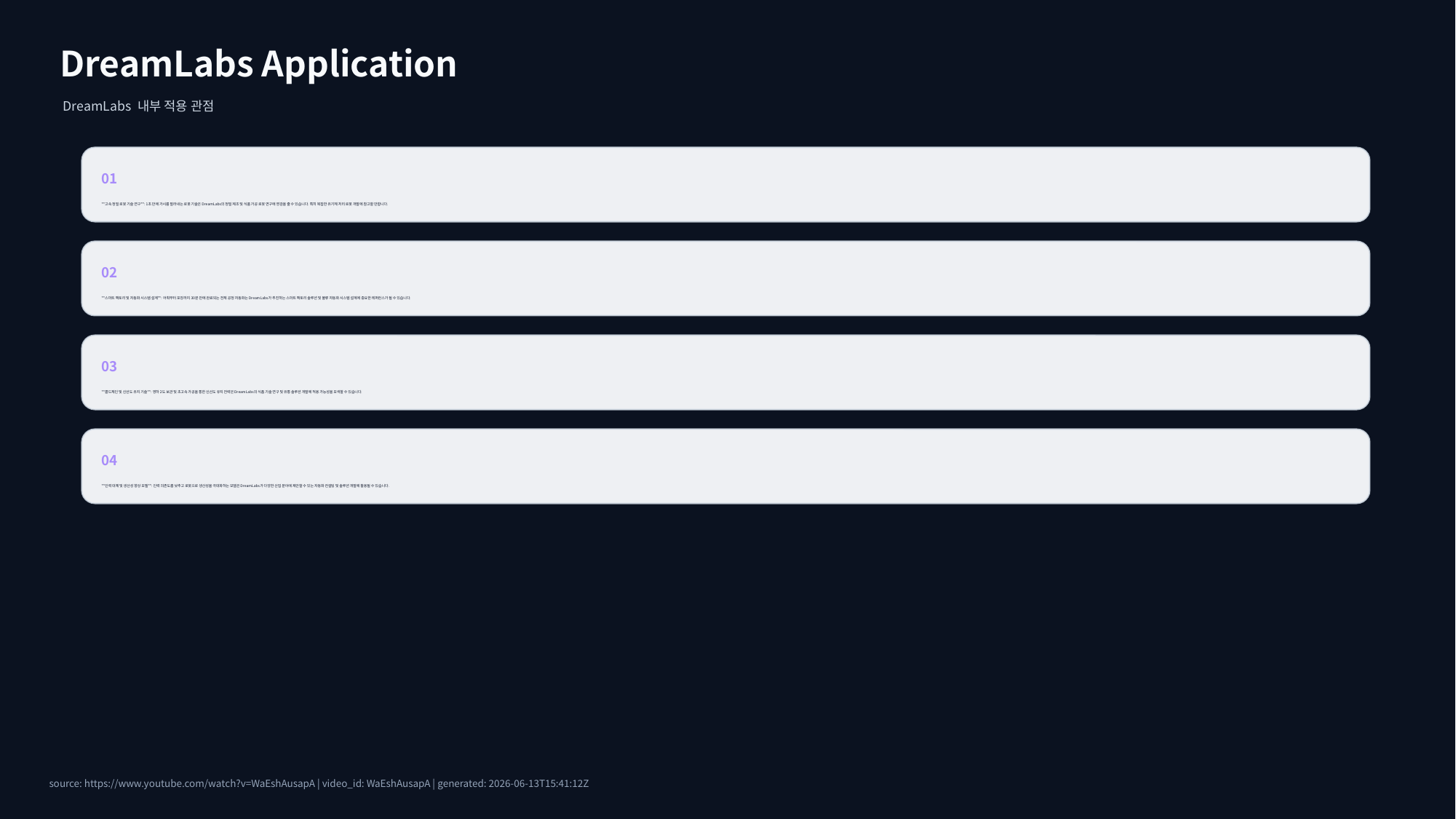

DreamLabs Application
DreamLabs 내부 적용 관점

01
**고속 정밀 로봇 기술 연구**: 1초 만에 가시를 발라내는 로봇 기술은 DreamLabs의 정밀 제조 및 식품 가공 로봇 연구에 영감을 줄 수 있습니다. 특히 복잡한 유기체 처리 로봇 개발에 참고할 만합니다.

02
**스마트 팩토리 및 자동화 시스템 설계**: 어획부터 포장까지 30분 만에 완료되는 전체 공정 자동화는 DreamLabs가 추진하는 스마트 팩토리 솔루션 및 물류 자동화 시스템 설계에 중요한 레퍼런스가 될 수 있습니다.

03
**콜드체인 및 신선도 유지 기술**: 영하 2도 보관 및 초고속 가공을 통한 신선도 유지 전략은 DreamLabs의 식품 기술 연구 및 유통 솔루션 개발에 적용 가능성을 모색할 수 있습니다.

04
**인력 대체 및 생산성 향상 모델**: 인력 의존도를 낮추고 로봇으로 생산성을 극대화하는 모델은 DreamLabs가 다양한 산업 분야에 제안할 수 있는 자동화 컨설팅 및 솔루션 개발에 활용될 수 있습니다.
source: https://www.youtube.com/watch?v=WaEshAusapA | video_id: WaEshAusapA | generated: 2026-06-13T15:41:12Z